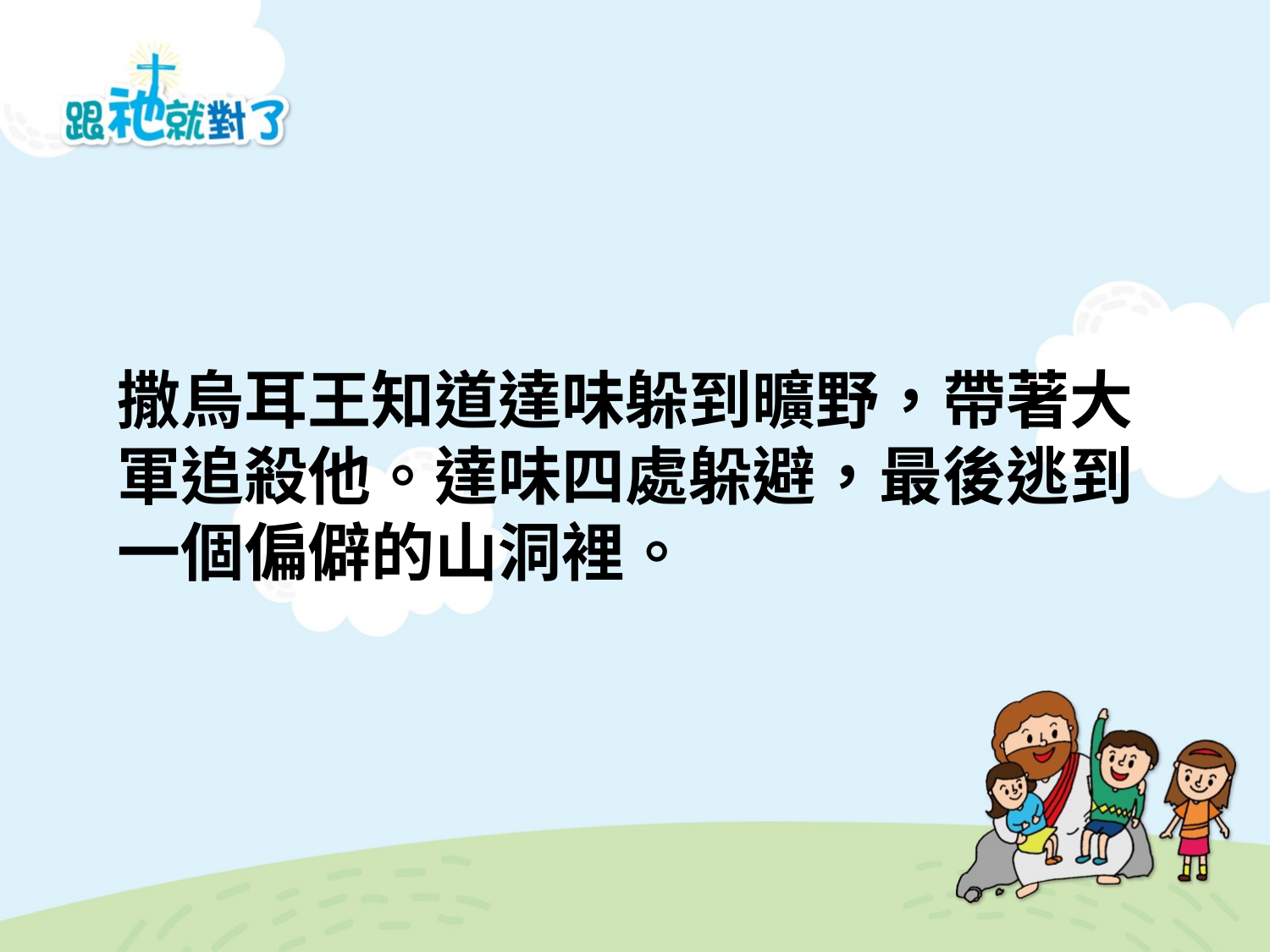

撒烏耳王知道達味躲到曠野，帶著大軍追殺他。達味四處躲避，最後逃到一個偏僻的山洞裡。